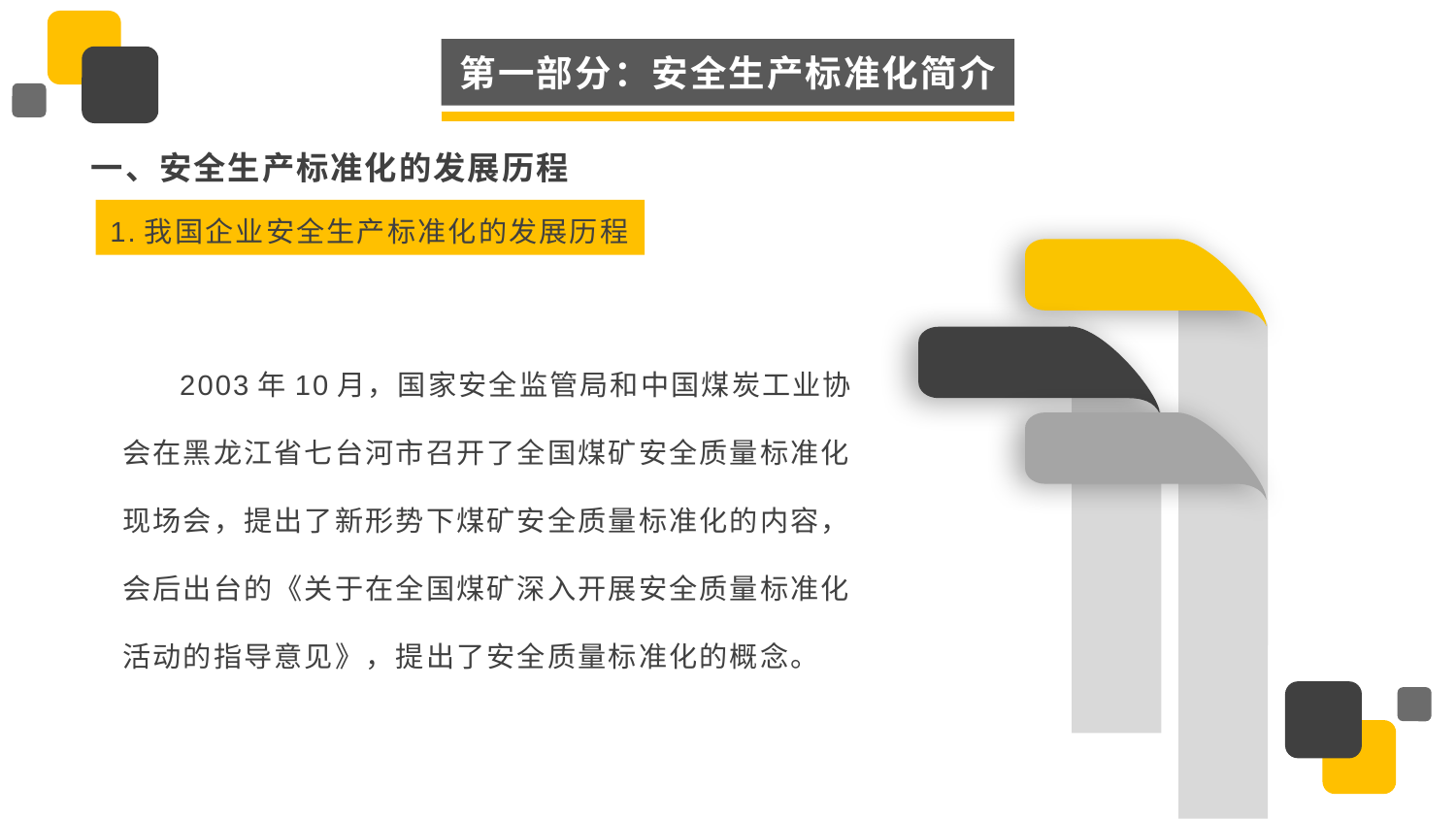

第一部分：安全生产标准化简介
一、安全生产标准化的发展历程
1.我国企业安全生产标准化的发展历程

2003年10月，国家安全监管局和中国煤炭工业协会在黑龙江省七台河市召开了全国煤矿安全质量标准化现场会，提出了新形势下煤矿安全质量标准化的内容，会后出台的《关于在全国煤矿深入开展安全质量标准化活动的指导意见》，提出了安全质量标准化的概念。